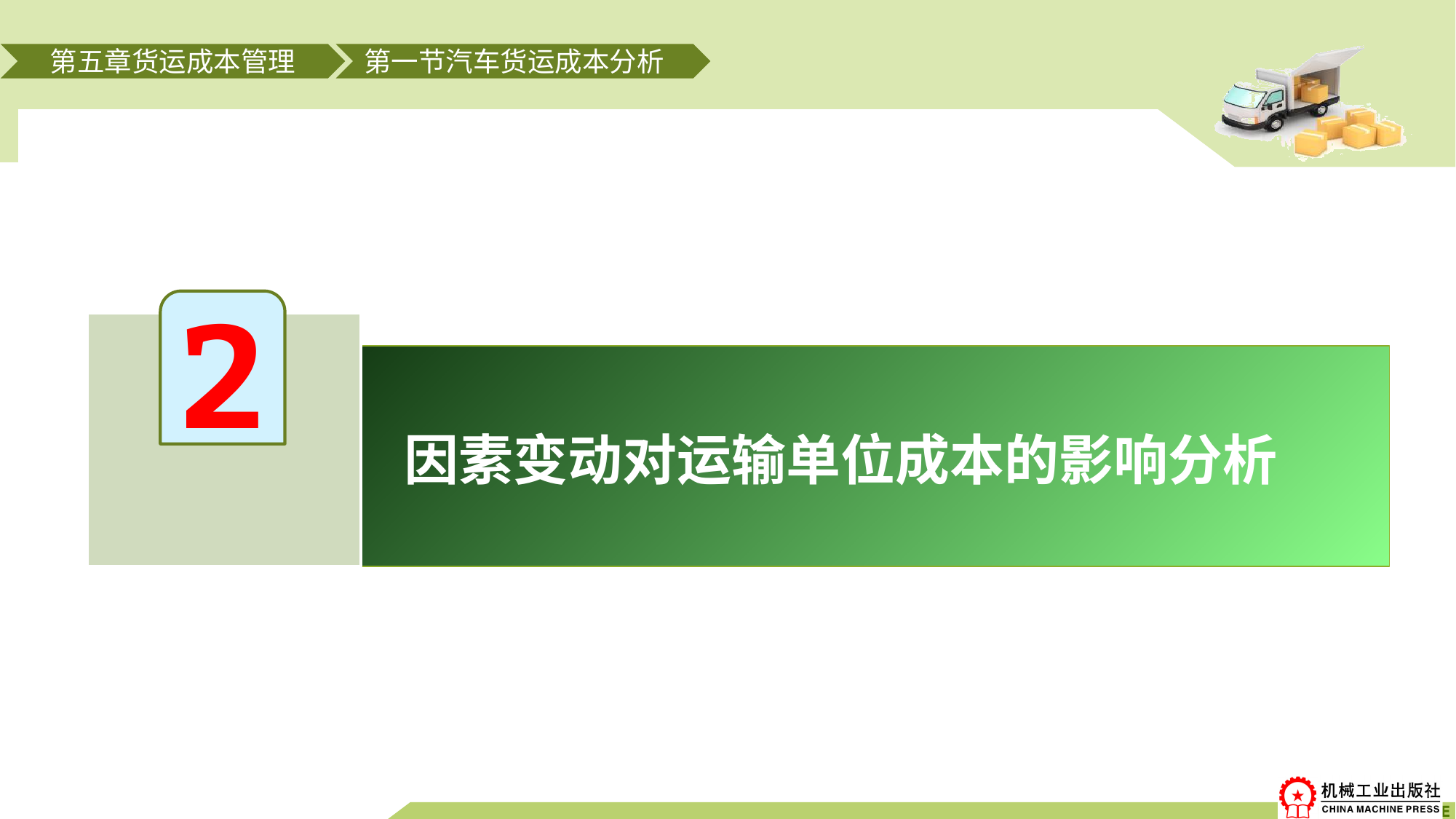

第五章货运成本管理
第一节汽车货运成本分析
2
因素变动对运输单位成本的影响分析